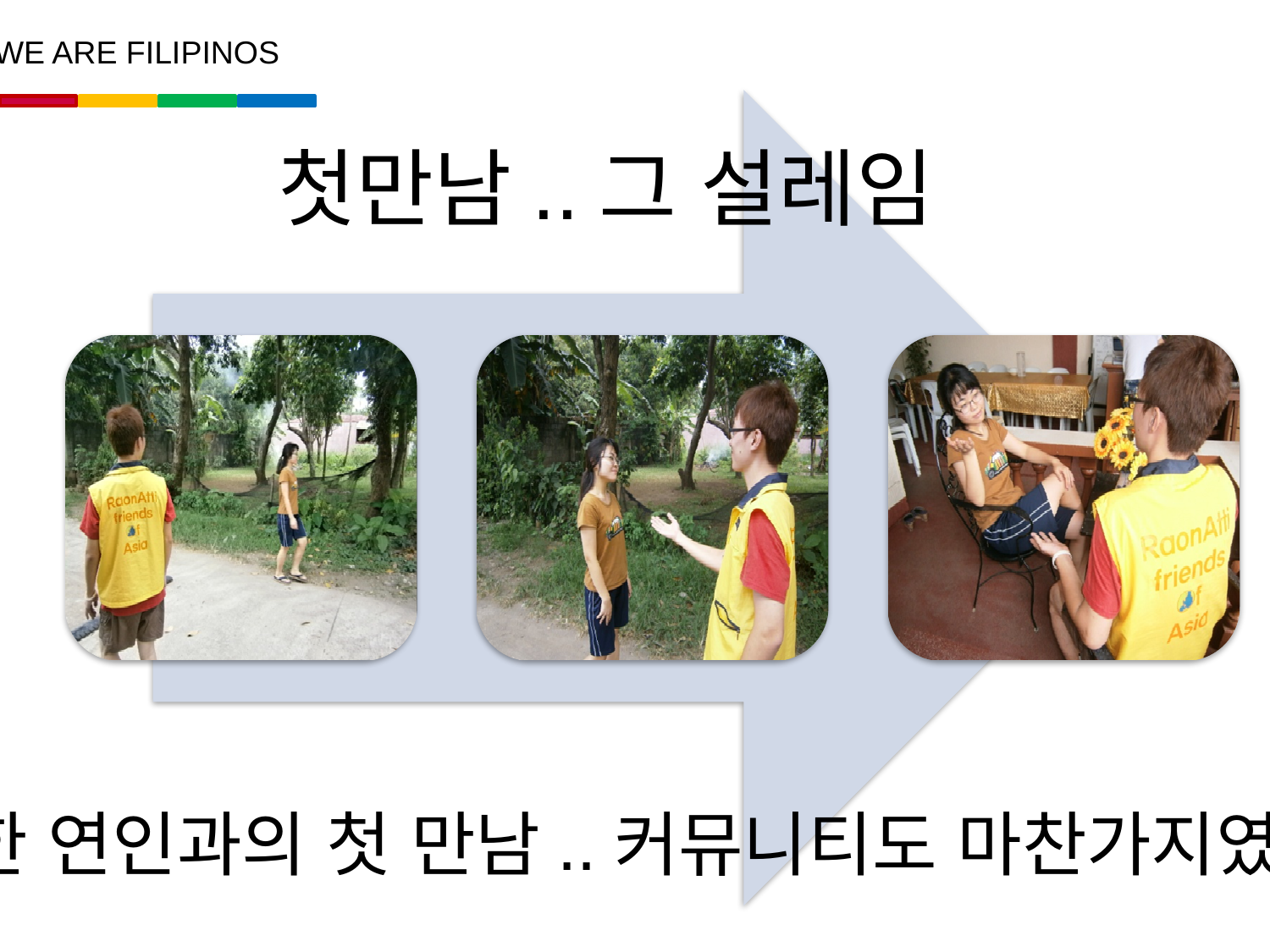

1. WE ARE FILIPINOS

# 첫만남..그 설레임
달콤한 연인과의 첫 만남..커뮤니티도 마찬가지였다.